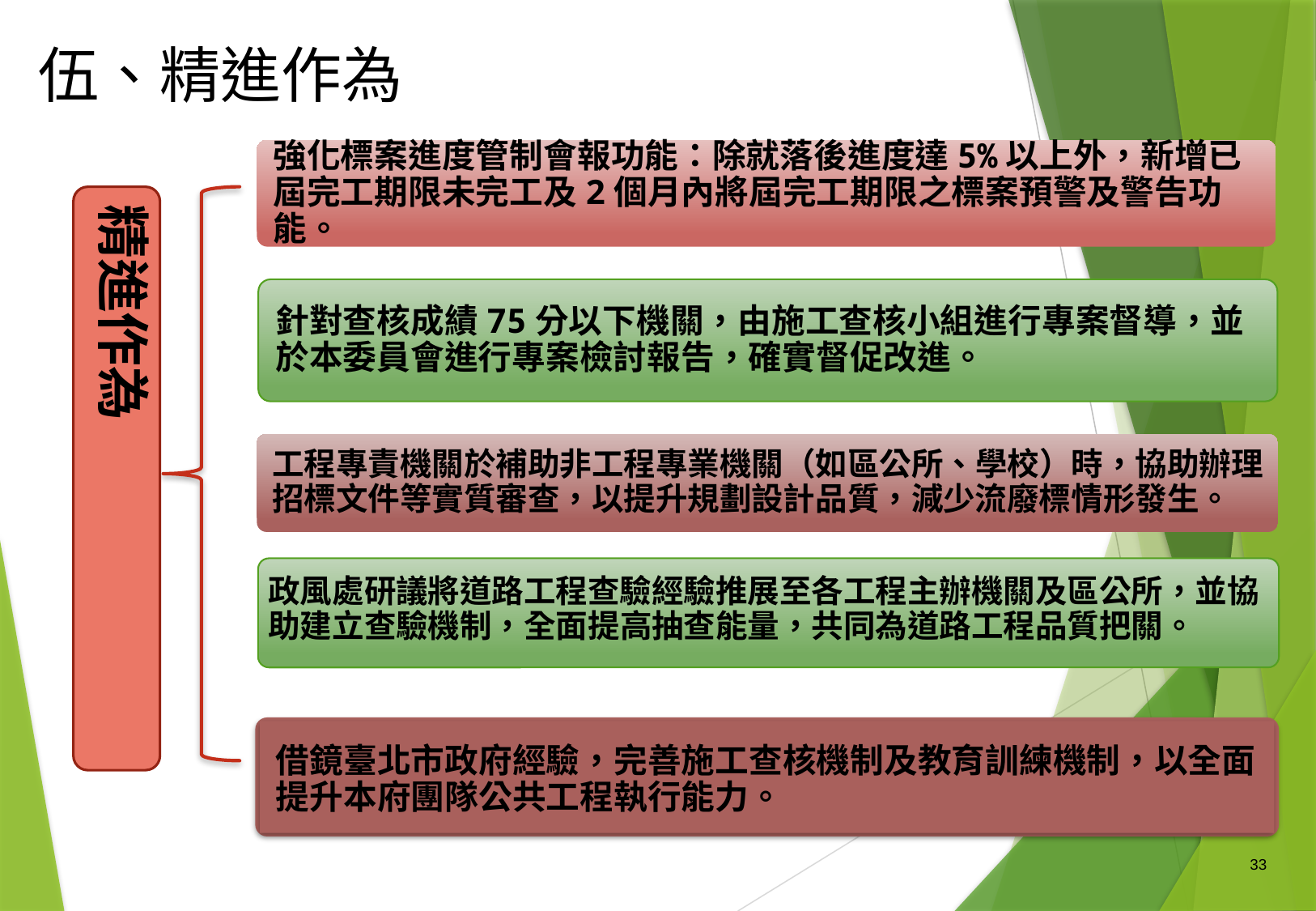

# 伍、精進作為
工程專責機關於補助非工程專業機關（如區公所、學校）時，協助辦理招標文件等實質審查，以提升規劃設計品質，減少流廢標情形發生。
針對查核成績75分以下機關，由施工查核小組進行專案督導，並於本委員會進行專案檢討報告，確實督促改進。
強化標案進度管制會報功能：除就落後進度達5%以上外，新增已屆完工期限未完工及2個月內將屆完工期限之標案預警及警告功能。

精進作為

政風處研議將道路工程查驗經驗推展至各工程主辦機關及區公所，並協助建立查驗機制，全面提高抽查能量，共同為道路工程品質把關。

借鏡臺北市政府經驗，完善施工查核機制及教育訓練機制，以全面提升本府團隊公共工程執行能力。
33